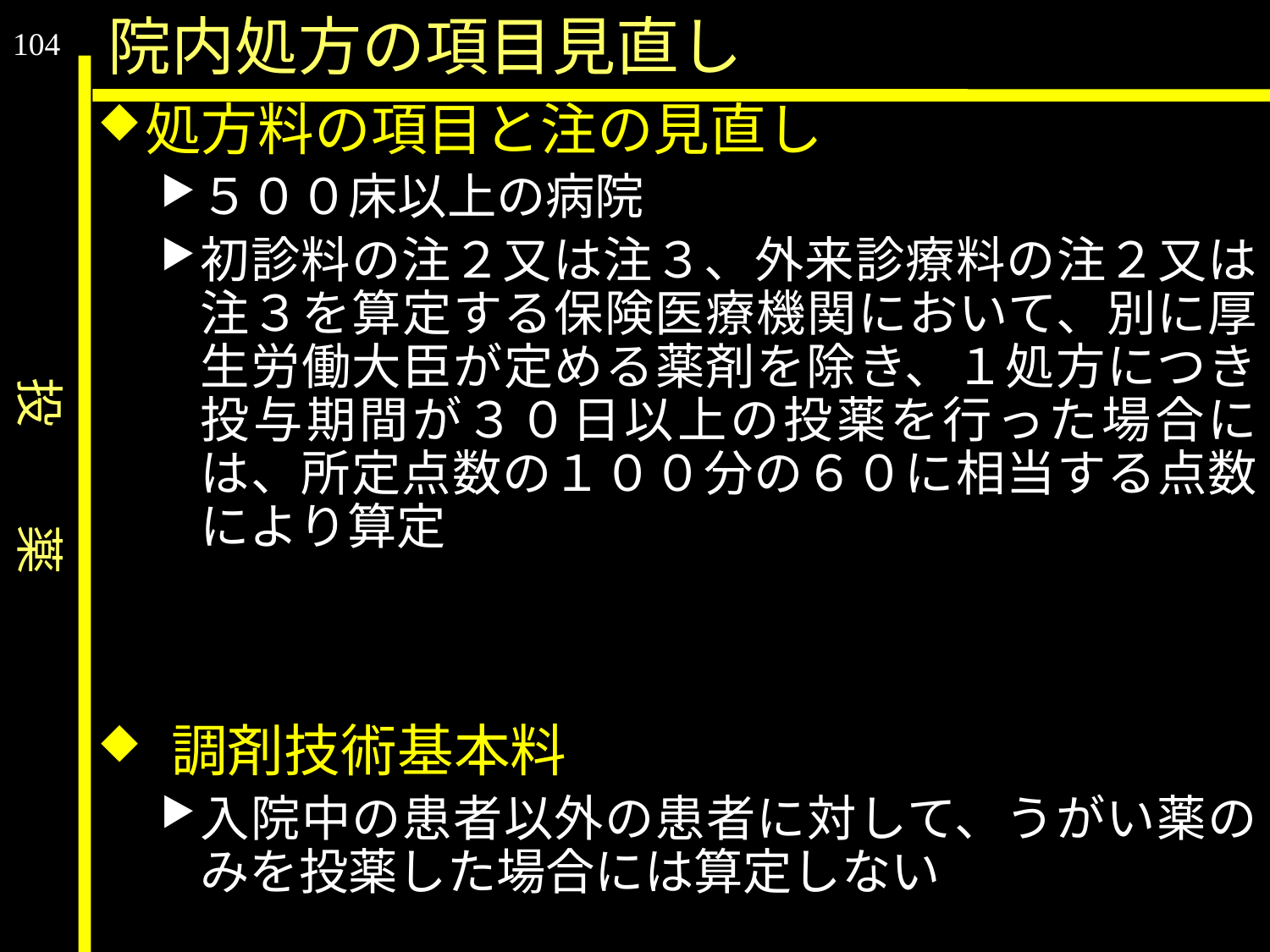

投　　薬
院内処方の項目見直し
104

処方料の項目と注の見直し
５００床以上の病院
初診料の注２又は注３、外来診療料の注２又は注３を算定する保険医療機関において、別に厚生労働大臣が定める薬剤を除き、１処方につき投与期間が３０日以上の投薬を行った場合には、所定点数の１００分の６０に相当する点数により算定

 調剤技術基本料
入院中の患者以外の患者に対して、うがい薬のみを投薬した場合には算定しない